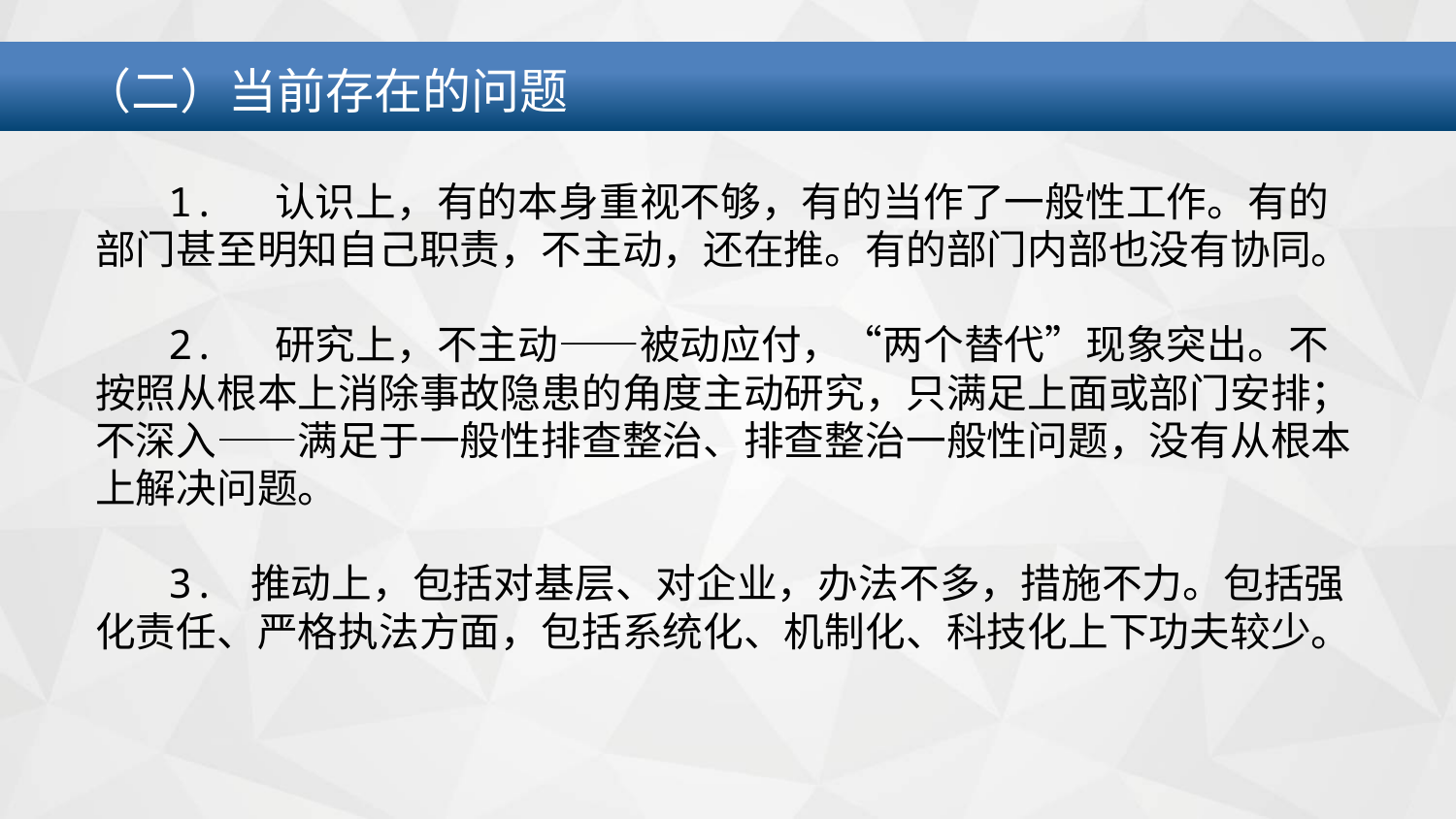

（二）当前存在的问题
1.  认识上，有的本身重视不够，有的当作了一般性工作。有的部门甚至明知自己职责，不主动，还在推。有的部门内部也没有协同。

2.  研究上，不主动——被动应付，“两个替代”现象突出。不按照从根本上消除事故隐患的角度主动研究，只满足上面或部门安排；不深入——满足于一般性排查整治、排查整治一般性问题，没有从根本上解决问题。

3. 推动上，包括对基层、对企业，办法不多，措施不力。包括强化责任、严格执法方面，包括系统化、机制化、科技化上下功夫较少。